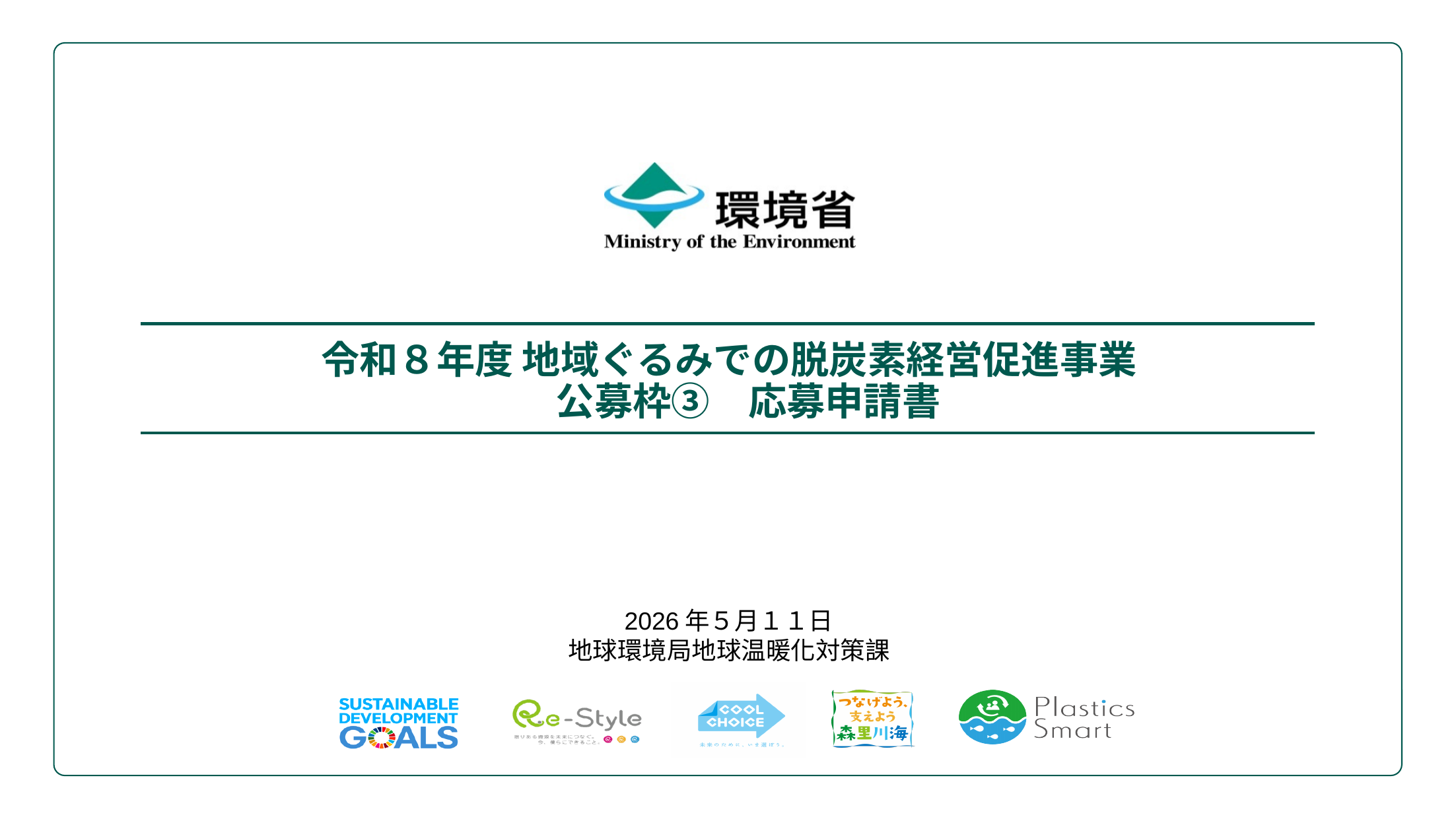

# 令和８年度 地域ぐるみでの脱炭素経営促進事業 　公募枠➂　応募申請書
2026年５月１１日
地球環境局地球温暖化対策課